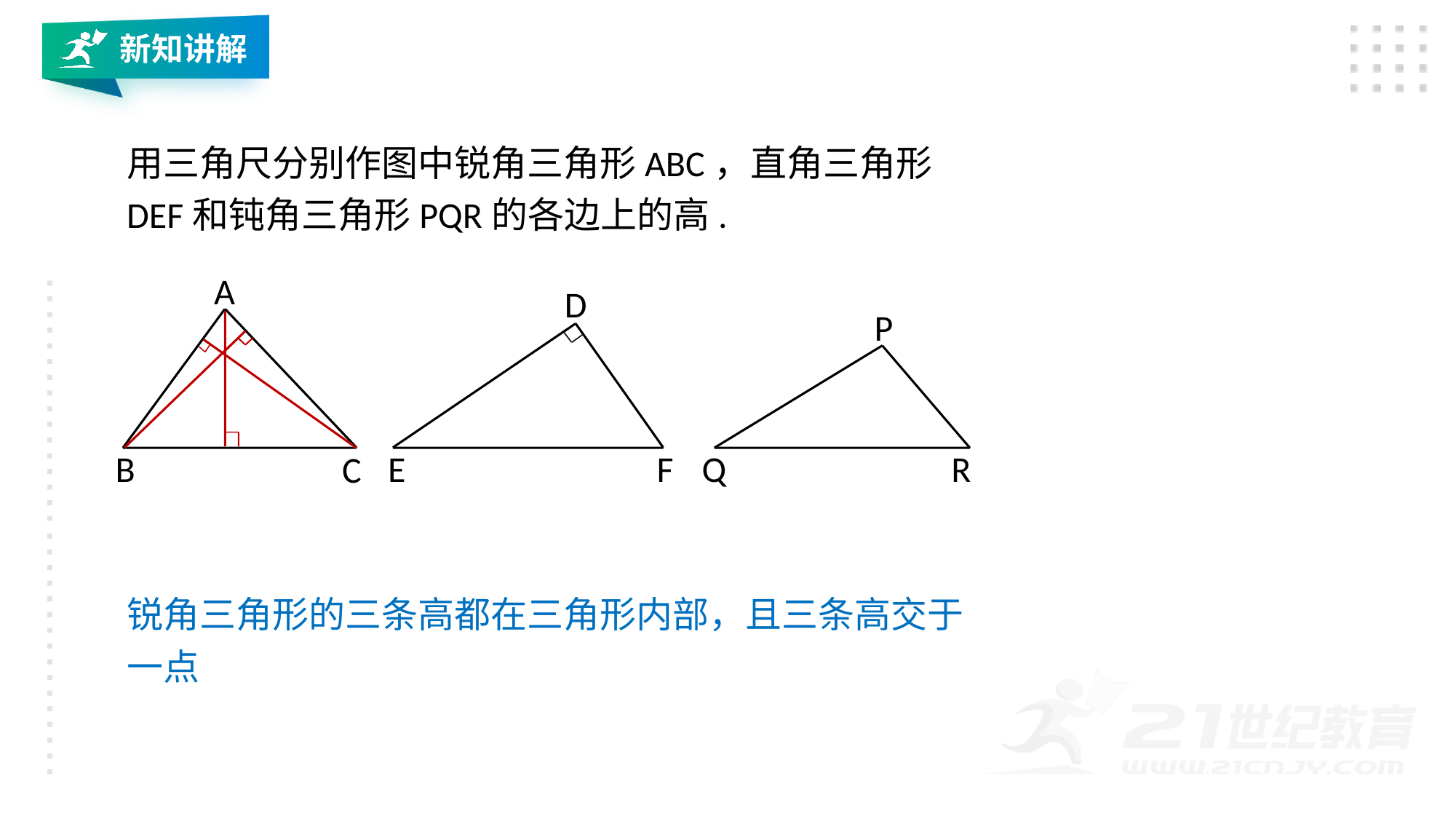

新知讲解
用三角尺分别作图中锐角三角形ABC，直角三角形DEF和钝角三角形PQR的各边上的高.
A
D
P

B
E
F
Q
R
C

锐角三角形的三条高都在三角形内部，且三条高交于一点